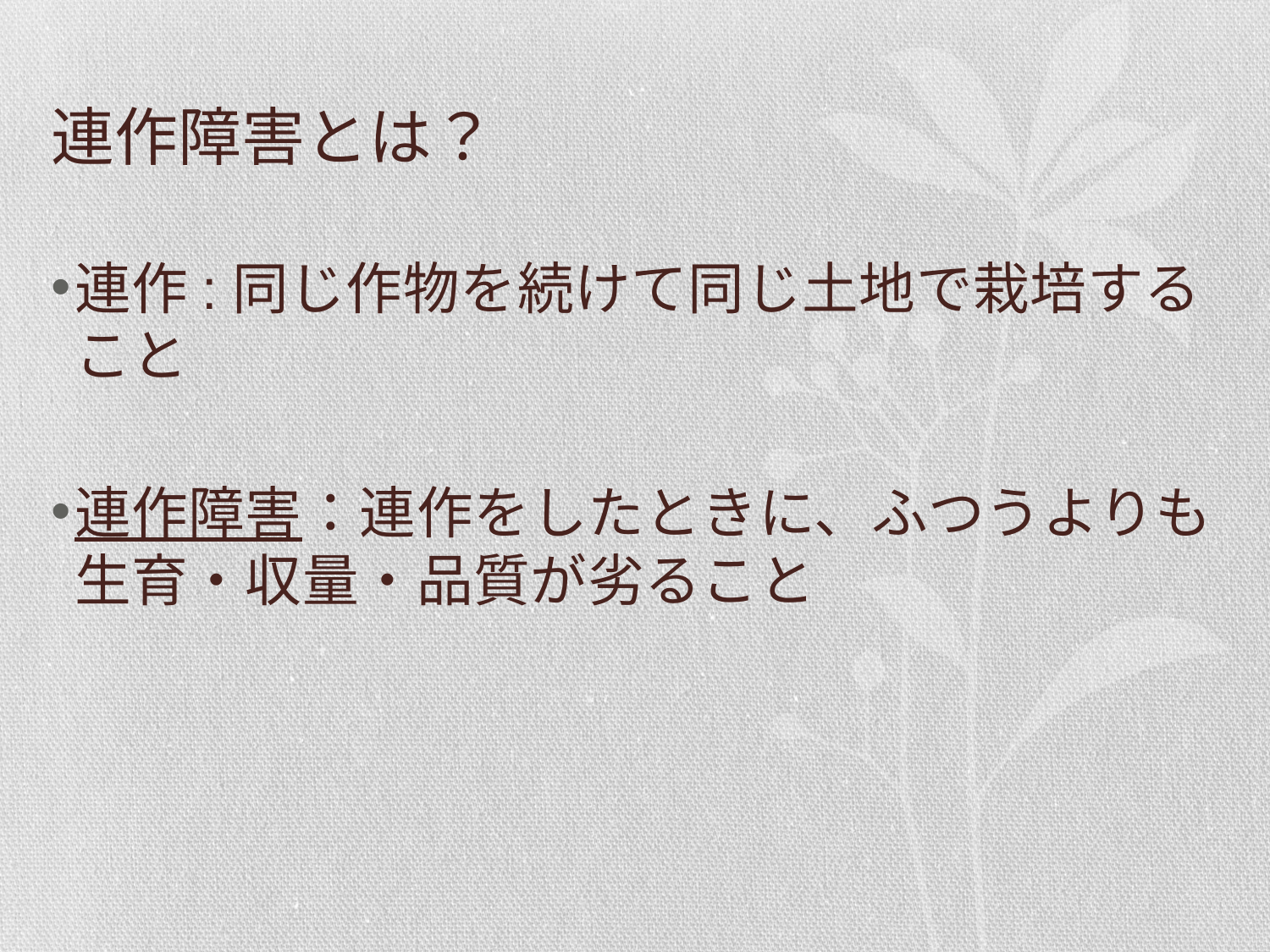

# 連作障害とは？
連作:同じ作物を続けて同じ土地で栽培すること

連作障害：連作をしたときに、ふつうよりも生育・収量・品質が劣ること